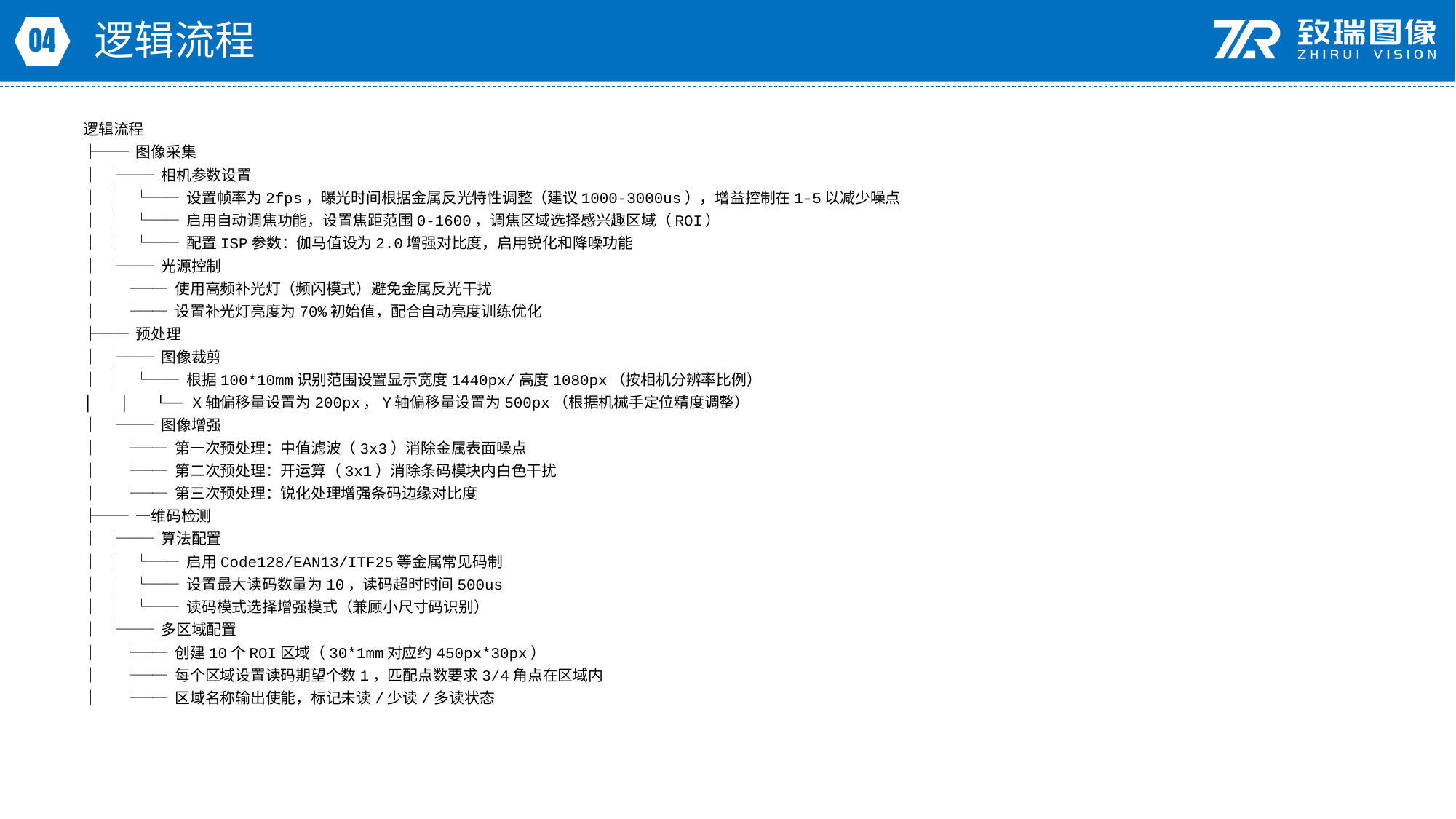

逻辑流程
04

逻辑流程
├── 图像采集
│   ├── 相机参数设置
│   │   └── 设置帧率为2fps，曝光时间根据金属反光特性调整（建议1000-3000us），增益控制在1-5以减少噪点
│   │   └── 启用自动调焦功能，设置焦距范围0-1600，调焦区域选择感兴趣区域（ROI）
│   │   └── 配置ISP参数：伽马值设为2.0增强对比度，启用锐化和降噪功能
│   └── 光源控制
│       └── 使用高频补光灯（频闪模式）避免金属反光干扰
│       └── 设置补光灯亮度为70%初始值，配合自动亮度训练优化
├── 预处理
│   ├── 图像裁剪
│   │   └── 根据100*10mm识别范围设置显示宽度1440px/高度1080px（按相机分辨率比例）
│   │   └── X轴偏移量设置为200px，Y轴偏移量设置为500px（根据机械手定位精度调整）
│   └── 图像增强
│       └── 第一次预处理：中值滤波（3x3）消除金属表面噪点
│       └── 第二次预处理：开运算（3x1）消除条码模块内白色干扰
│       └── 第三次预处理：锐化处理增强条码边缘对比度
├── 一维码检测
│   ├── 算法配置
│   │   └── 启用Code128/EAN13/ITF25等金属常见码制
│   │   └── 设置最大读码数量为10，读码超时时间500us
│   │   └── 读码模式选择增强模式（兼顾小尺寸码识别）
│   └── 多区域配置
│       └── 创建10个ROI区域（30*1mm对应约450px*30px）
│       └── 每个区域设置读码期望个数1，匹配点数要求3/4角点在区域内
│       └── 区域名称输出使能，标记未读/少读/多读状态